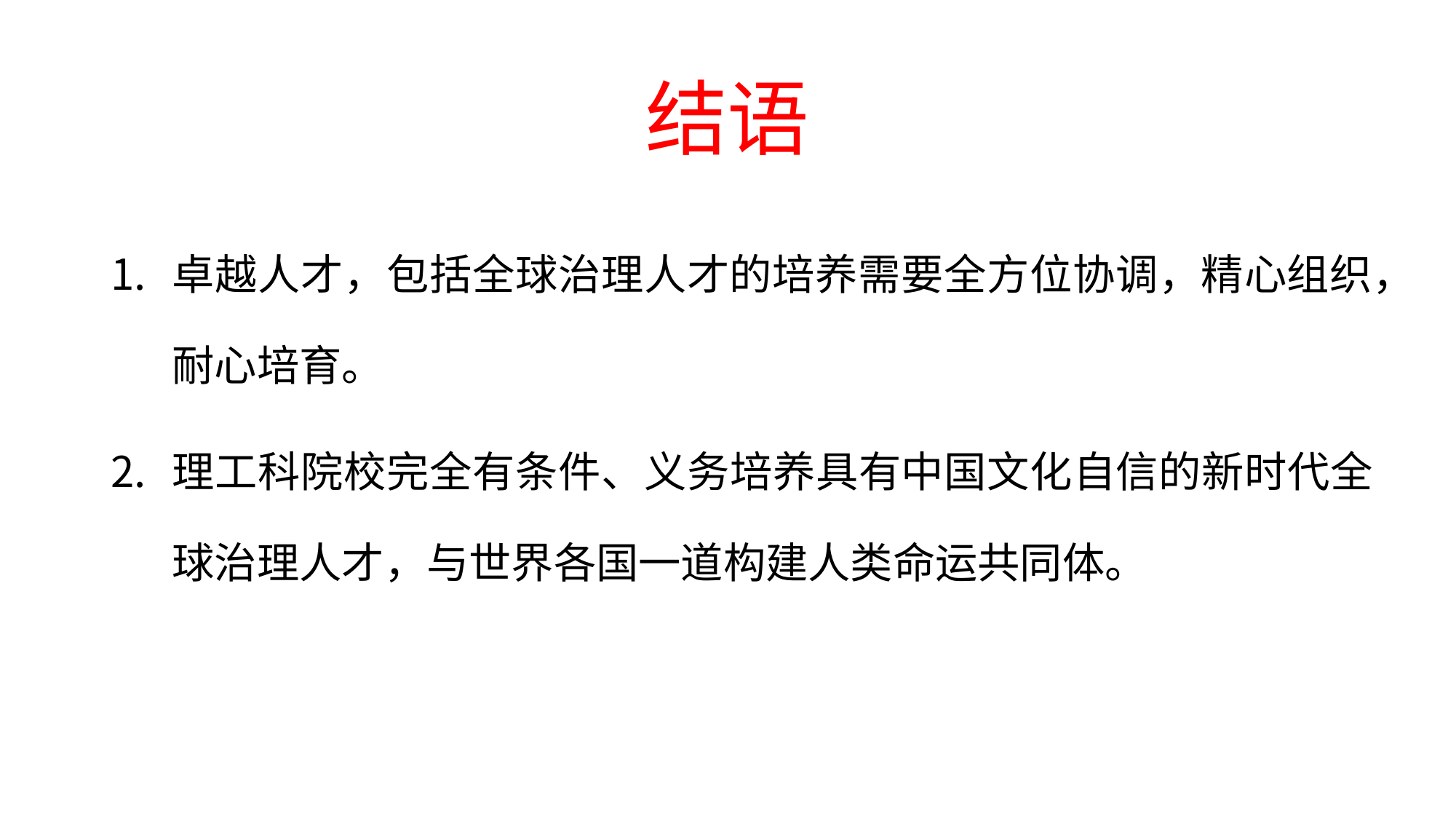

# 结语
卓越人才，包括全球治理人才的培养需要全方位协调，精心组织，耐心培育。
理工科院校完全有条件、义务培养具有中国文化自信的新时代全球治理人才，与世界各国一道构建人类命运共同体。